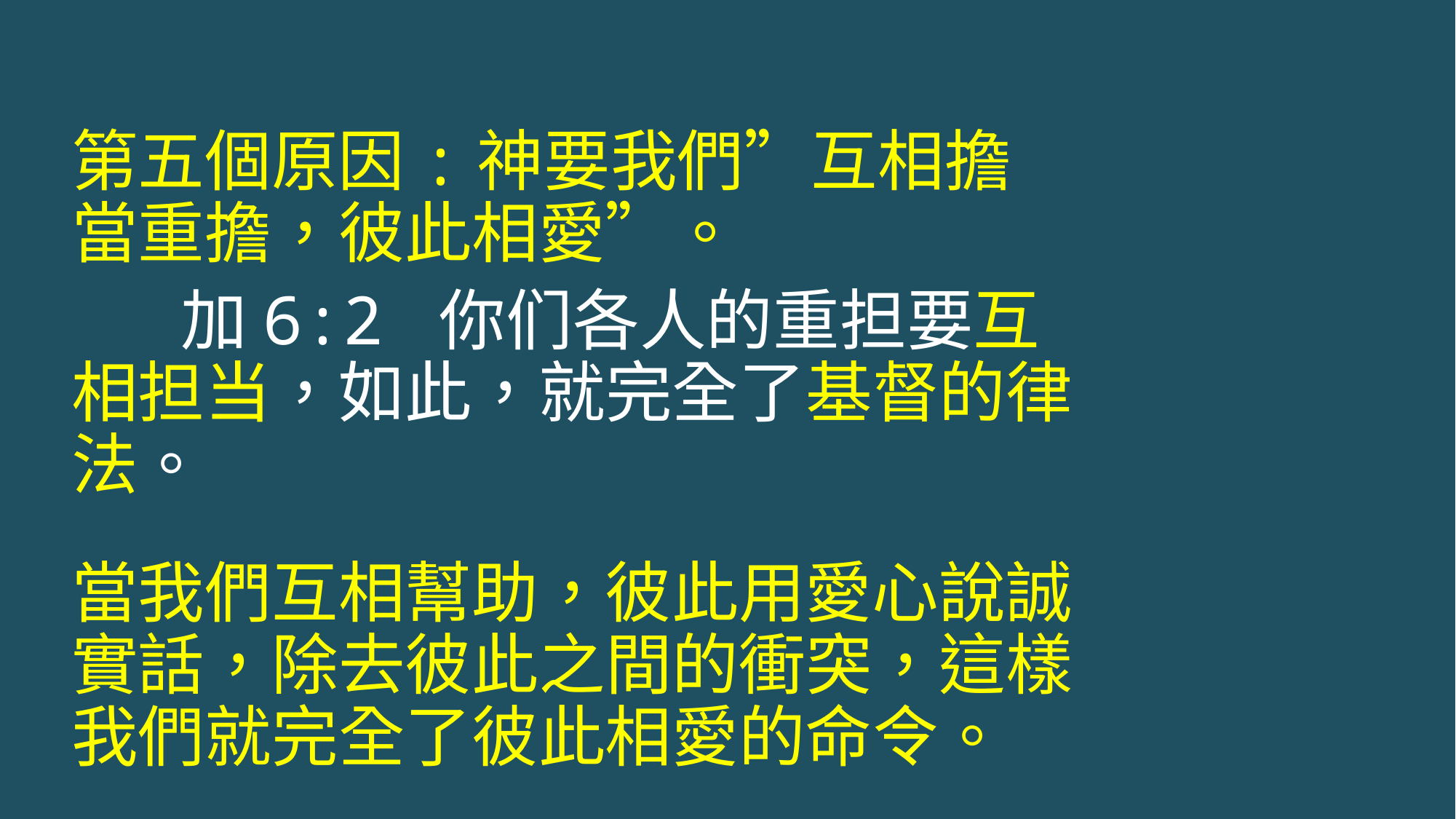

第五個原因:神要我們”互相擔當重擔，彼此相愛”。
	加6:2 你们各人的重担要互相担当，如此，就完全了基督的律法。

當我們互相幫助，彼此用愛心說誠實話，除去彼此之間的衝突，這樣我們就完全了彼此相愛的命令。